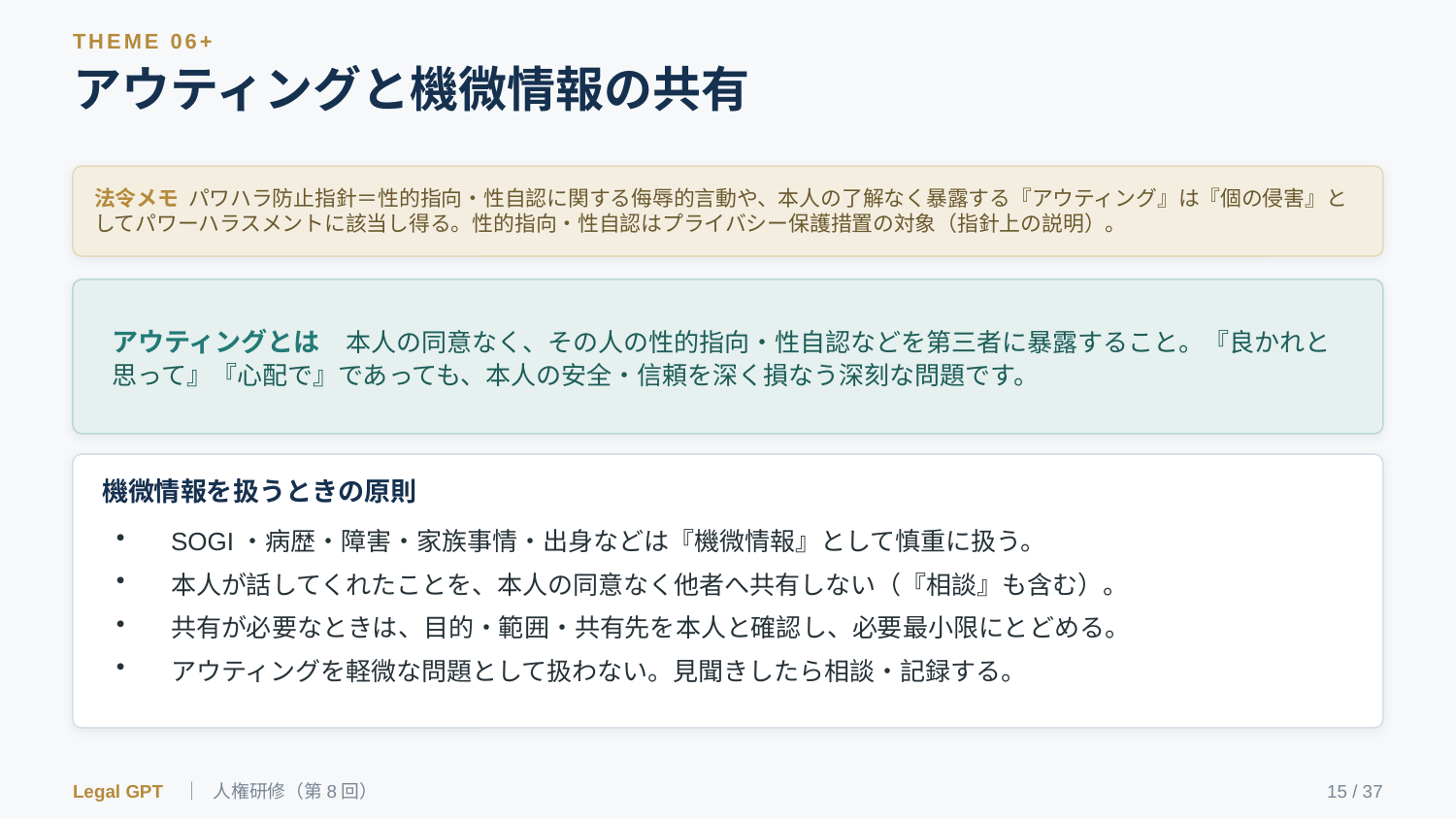

THEME 06+
アウティングと機微情報の共有

法令メモ  パワハラ防止指針＝性的指向・性自認に関する侮辱的言動や、本人の了解なく暴露する『アウティング』は『個の侵害』としてパワーハラスメントに該当し得る。性的指向・性自認はプライバシー保護措置の対象（指針上の説明）。

アウティングとは　本人の同意なく、その人の性的指向・性自認などを第三者に暴露すること。『良かれと思って』『心配で』であっても、本人の安全・信頼を深く損なう深刻な問題です。

機微情報を扱うときの原則
SOGI・病歴・障害・家族事情・出身などは『機微情報』として慎重に扱う。
本人が話してくれたことを、本人の同意なく他者へ共有しない（『相談』も含む）。
共有が必要なときは、目的・範囲・共有先を本人と確認し、必要最小限にとどめる。
アウティングを軽微な問題として扱わない。見聞きしたら相談・記録する。
Legal GPT   ｜   人権研修（第8回）
15 / 37